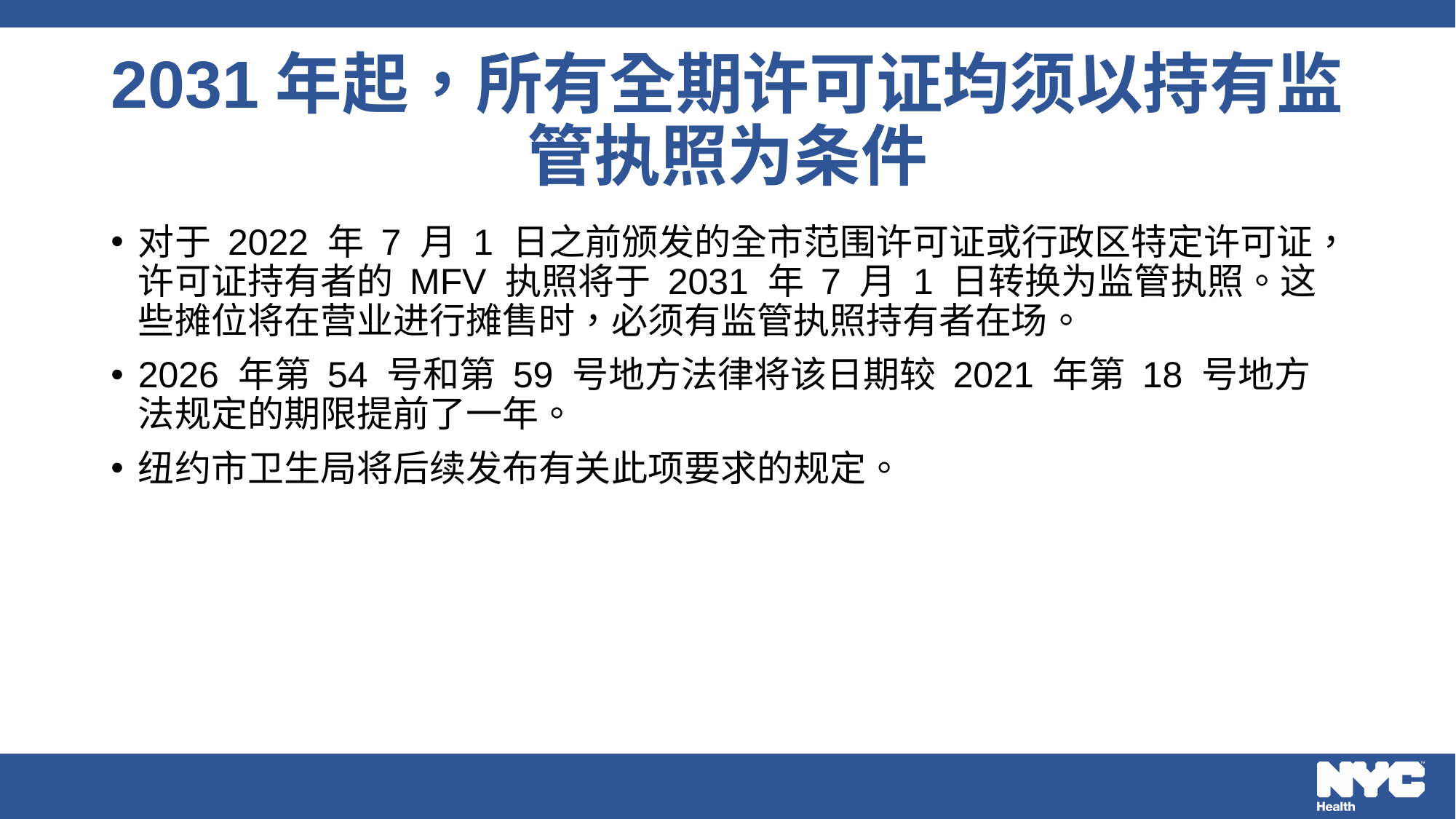

# 2031年起，所有全期许可证均须以持有监管执照为条件
对于 2022 年 7 月 1 日之前颁发的全市范围许可证或行政区特定许可证，许可证持有者的 MFV 执照将于 2031 年 7 月 1 日转换为监管执照。这些摊位将在营业进行摊售时，必须有监管执照持有者在场。
2026 年第 54 号和第 59 号地方法律将该日期较 2021 年第 18 号地方法规定的期限提前了一年。
纽约市卫生局将后续发布有关此项要求的规定。